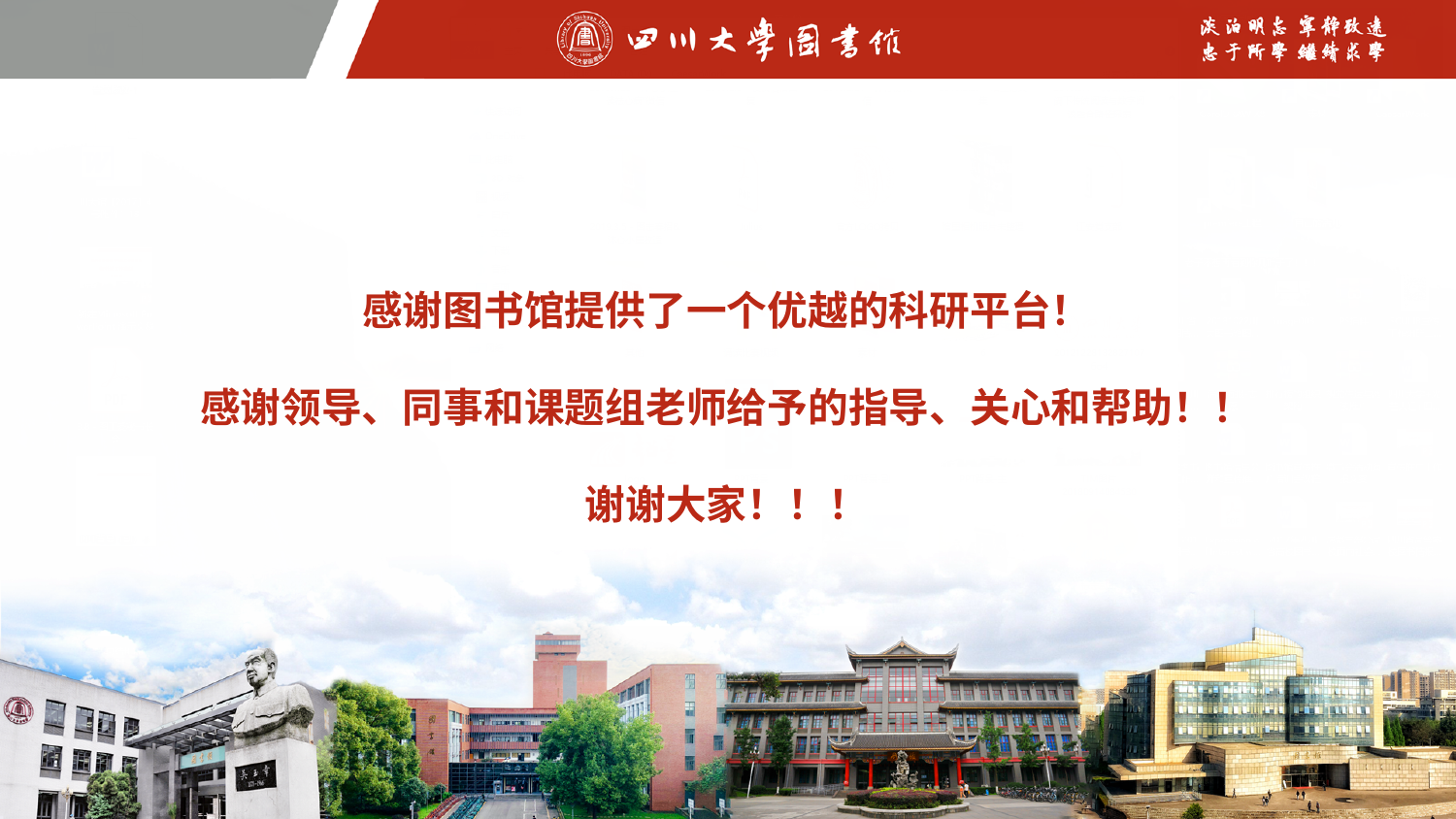

# 感谢图书馆提供了一个优越的科研平台！ 感谢领导、同事和课题组老师给予的指导、关心和帮助！！ 谢谢大家！！！